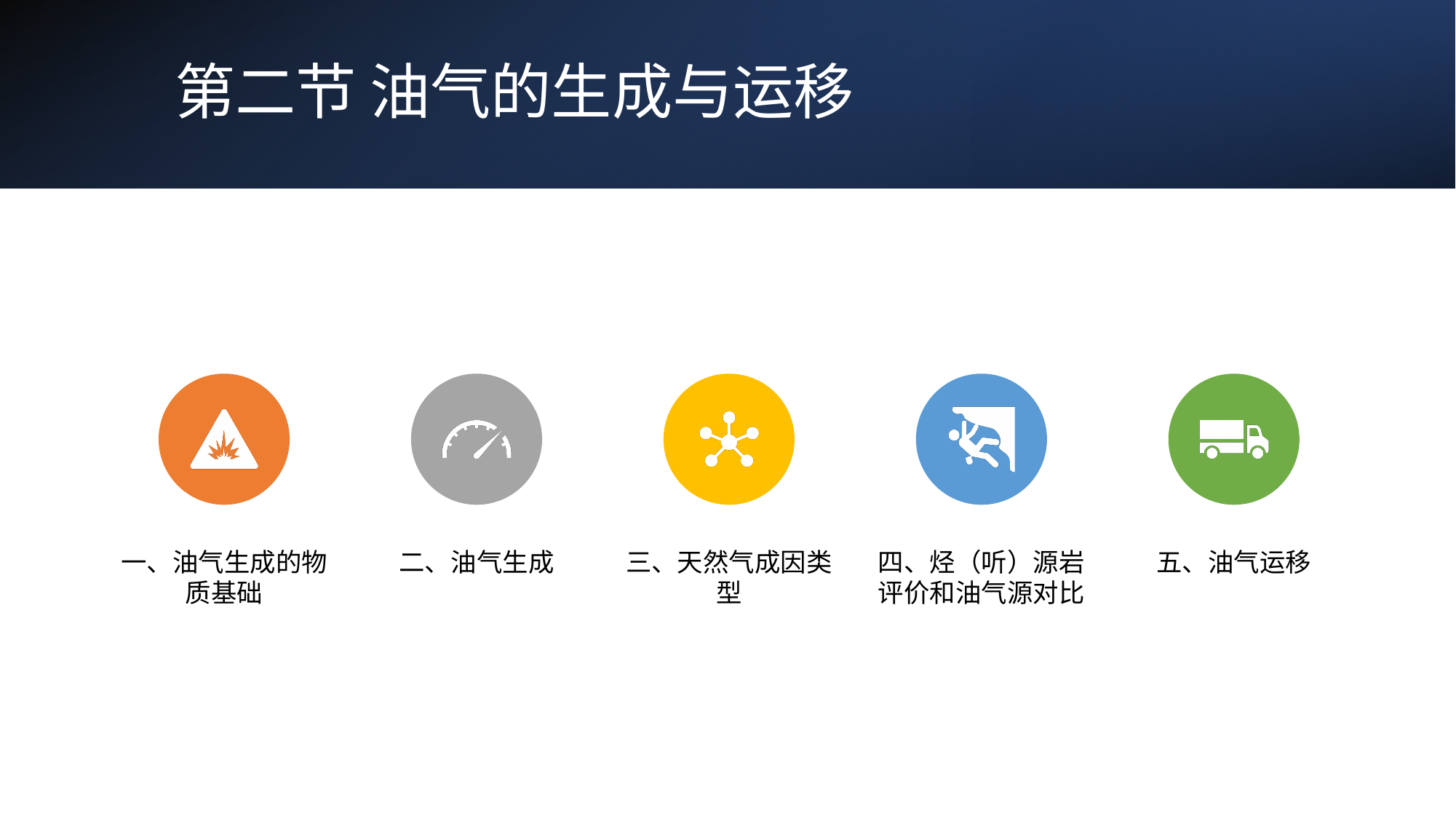

# 第二节 油气的生成与运移
一、油气生成的物质基础
二、油气生成
三、天然气成因类型
四、烃（听）源岩评价和油气源对比
五、油气运移